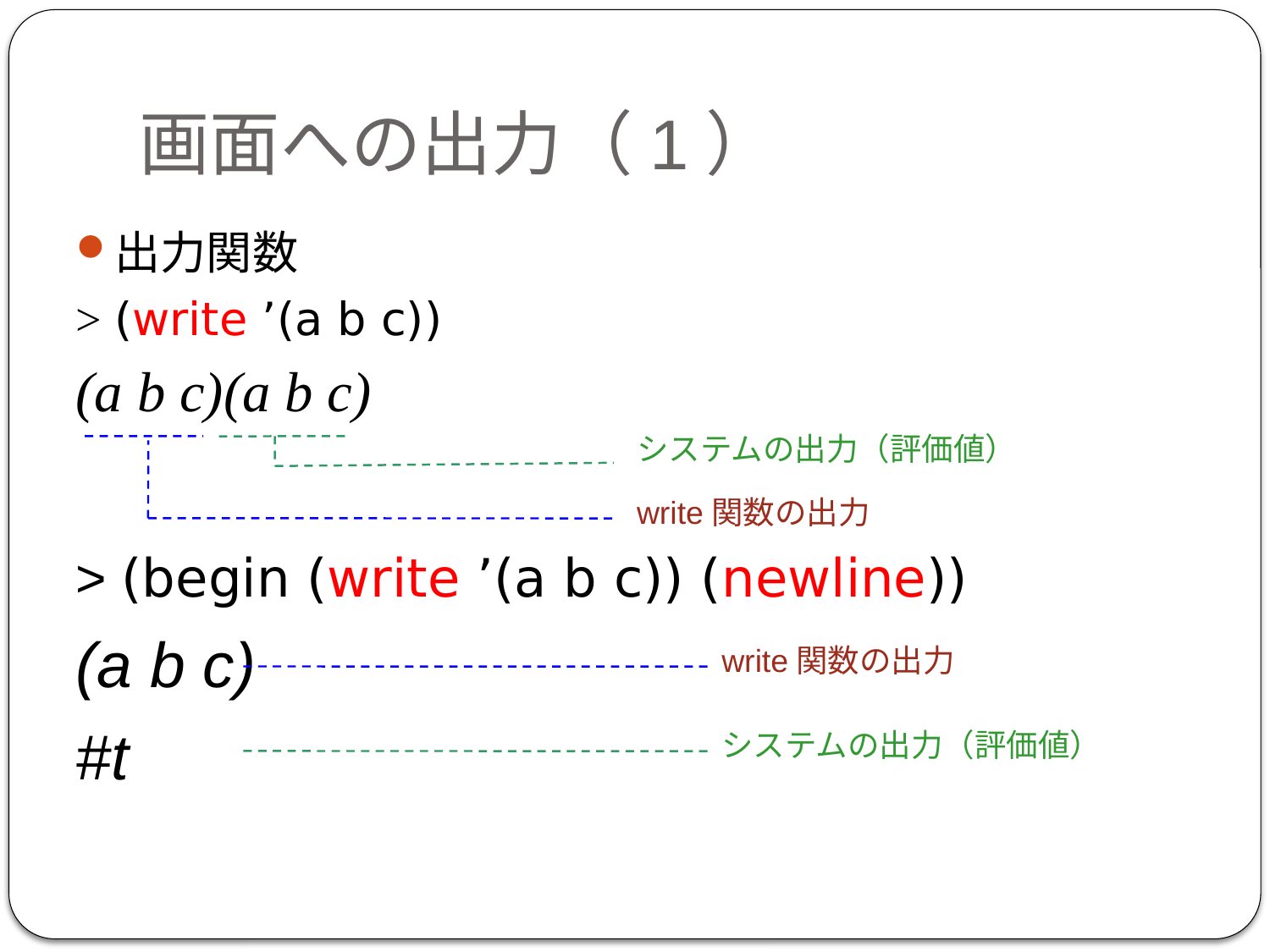

# 画面への出力（1）
出力関数
> (write ’(a b c))
(a b c)(a b c)

システムの出力（評価値）

write関数の出力

> (begin (write ’(a b c)) (newline))
(a b c)
#t

write関数の出力

システムの出力（評価値）